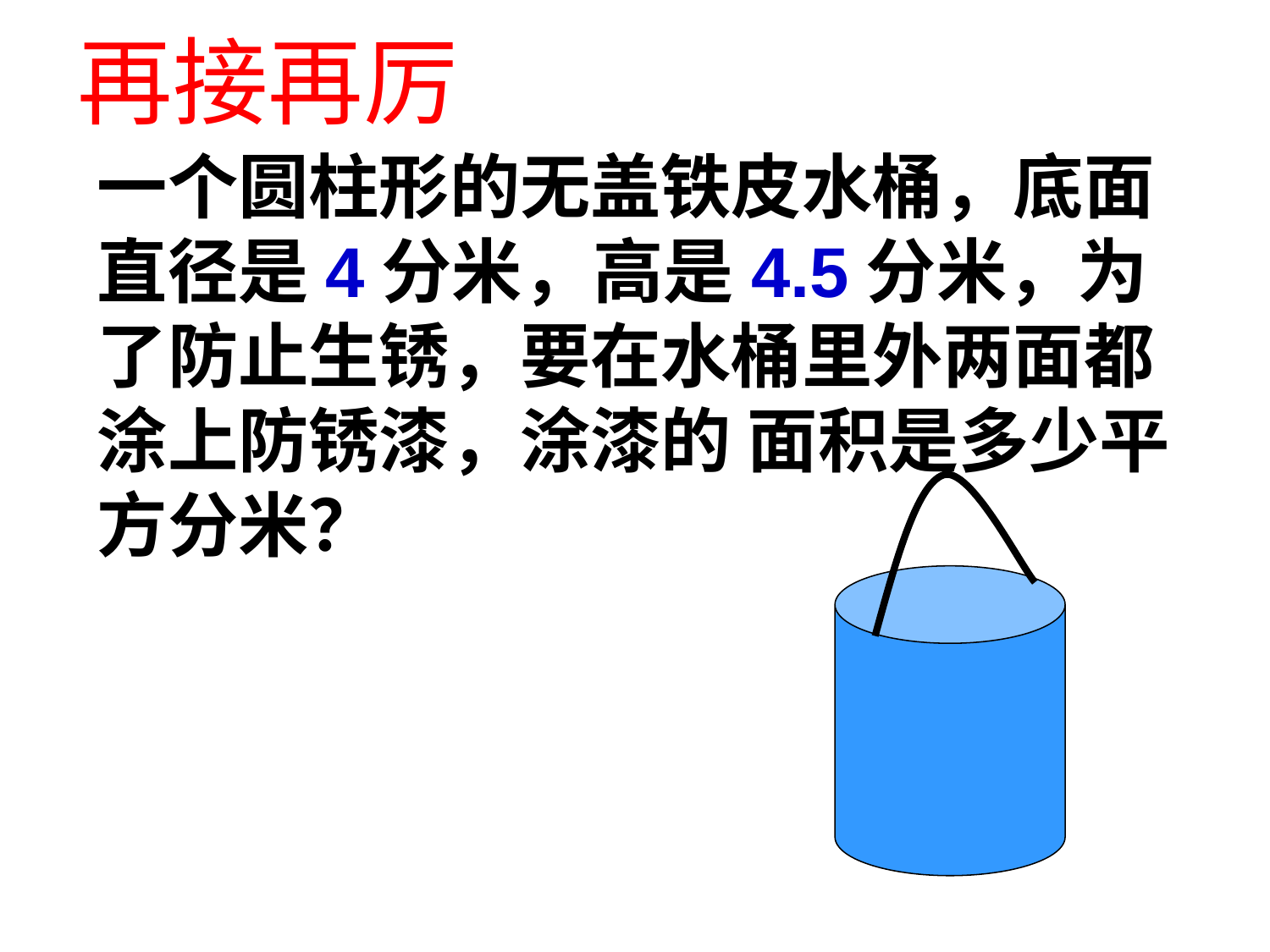

再接再厉
一个圆柱形的无盖铁皮水桶，底面直径是4分米，高是4.5分米，为了防止生锈，要在水桶里外两面都涂上防锈漆，涂漆的 面积是多少平方分米？